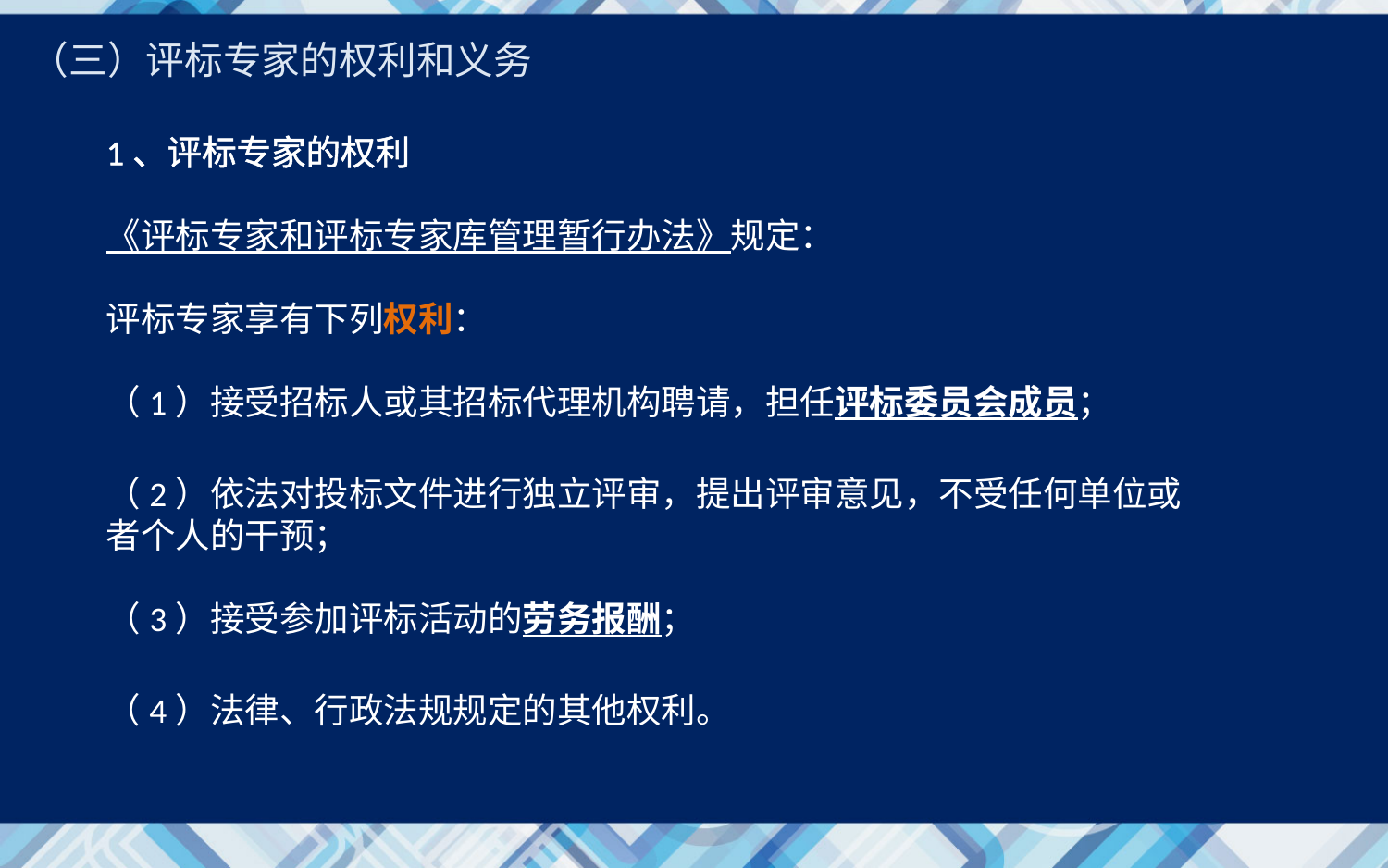

（三）评标专家的权利和义务
1、评标专家的权利

《评标专家和评标专家库管理暂行办法》规定：

评标专家享有下列权利：

（1）接受招标人或其招标代理机构聘请，担任评标委员会成员；

（2）依法对投标文件进行独立评审，提出评审意见，不受任何单位或者个人的干预；

（3）接受参加评标活动的劳务报酬；

（4）法律、行政法规规定的其他权利。